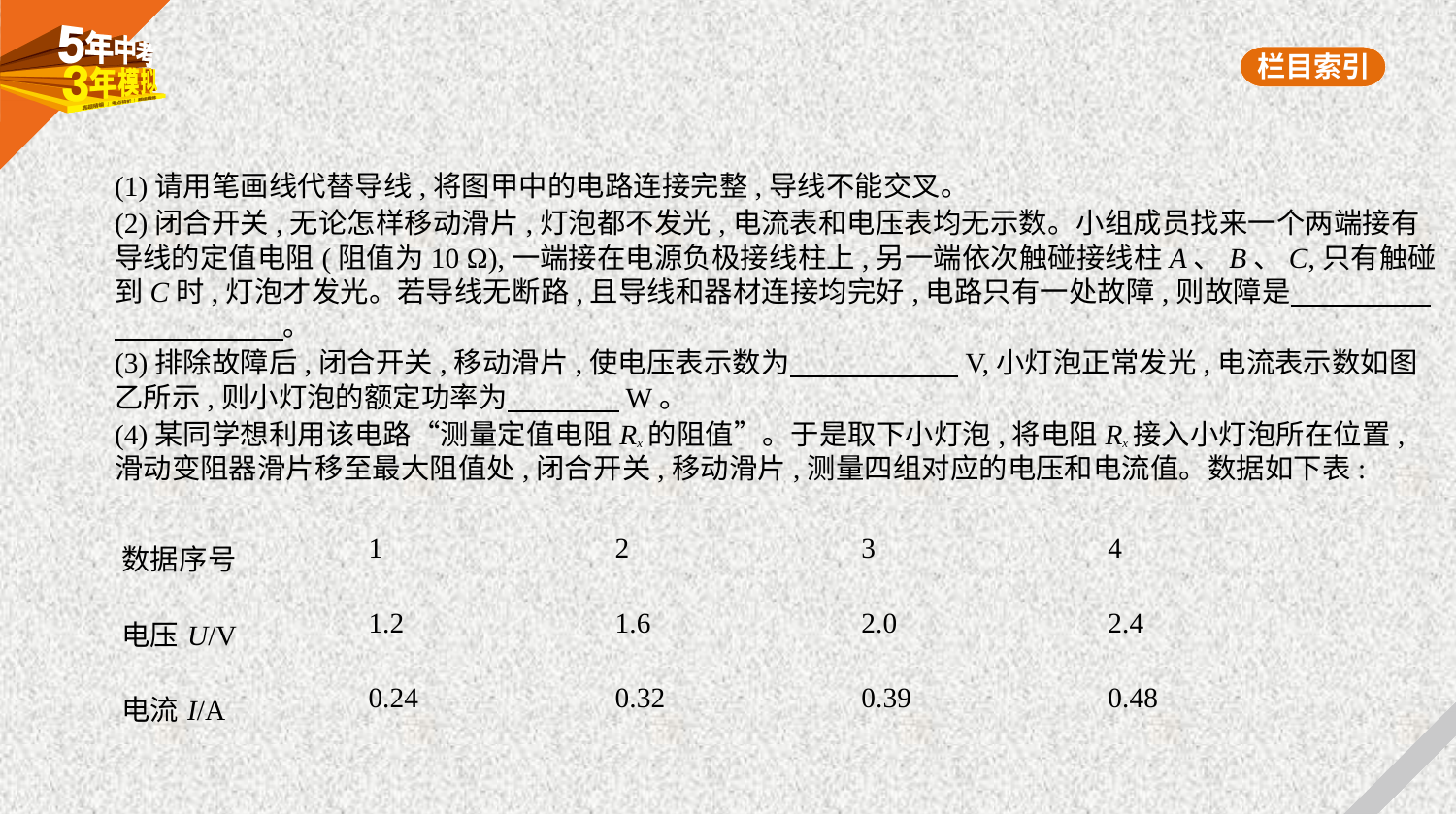

(1)请用笔画线代替导线,将图甲中的电路连接完整,导线不能交叉。
(2)闭合开关,无论怎样移动滑片,灯泡都不发光,电流表和电压表均无示数。小组成员找来一个两端接有
导线的定值电阻(阻值为10 Ω),一端接在电源负极接线柱上,另一端依次触碰接线柱A、B、C,只有触碰
到C时,灯泡才发光。若导线无断路,且导线和器材连接均完好,电路只有一处故障,则故障是　　　　    
　　　　　    。
(3)排除故障后,闭合开关,移动滑片,使电压表示数为　　　　　    V,小灯泡正常发光,电流表示数如图
乙所示,则小灯泡的额定功率为　　　    W。
(4)某同学想利用该电路“测量定值电阻Rx的阻值”。于是取下小灯泡,将电阻Rx接入小灯泡所在位置,
滑动变阻器滑片移至最大阻值处,闭合开关,移动滑片,测量四组对应的电压和电流值。数据如下表:
| 数据序号 | 1 | 2 | 3 | 4 |
| --- | --- | --- | --- | --- |
| 电压U/V | 1.2 | 1.6 | 2.0 | 2.4 |
| 电流I/A | 0.24 | 0.32 | 0.39 | 0.48 |